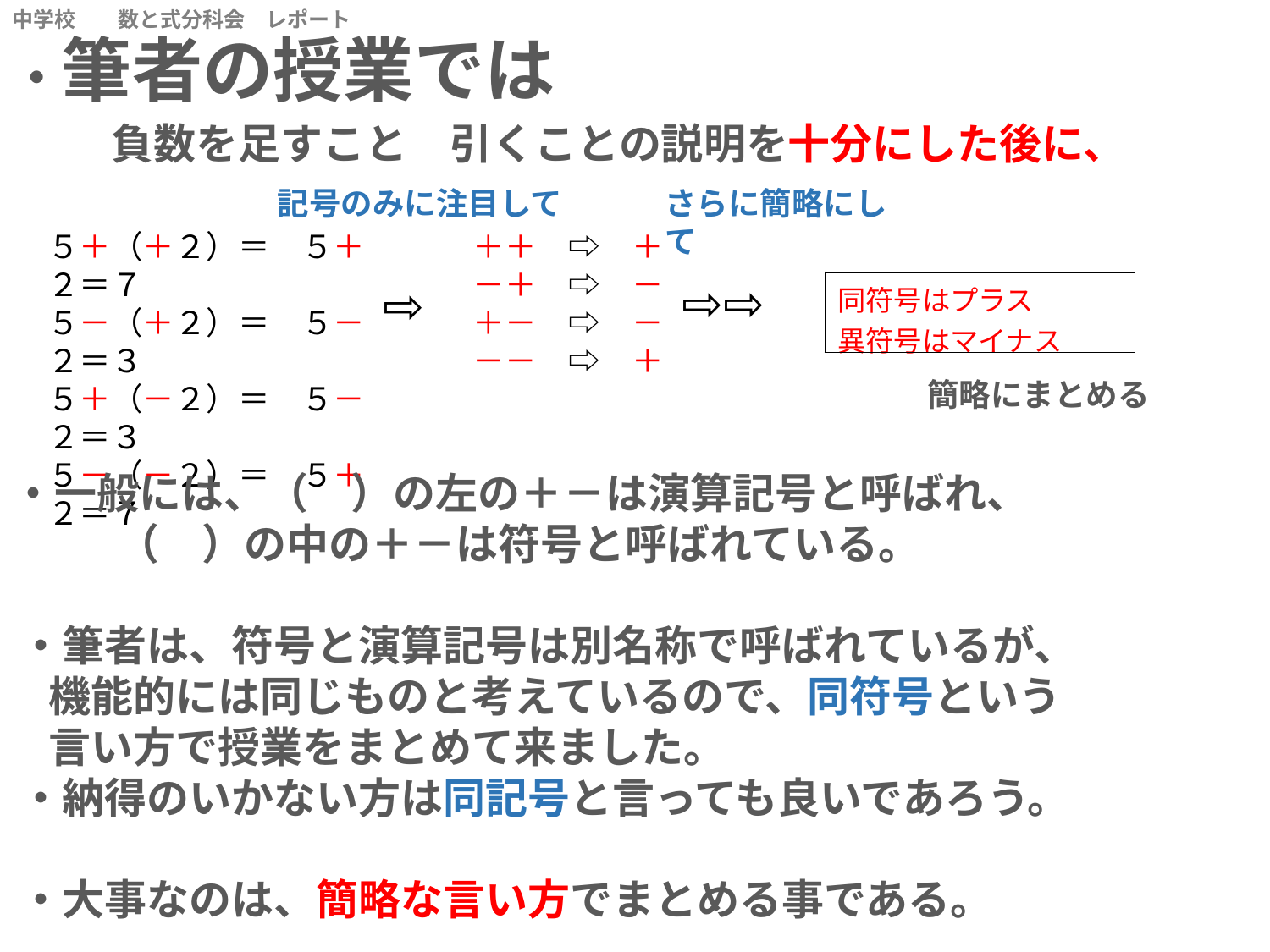

中学校　　数と式分科会　レポート
・筆者の授業では
　　負数を足すこと　引くことの説明を十分にした後に、
記号のみに注目して
さらに簡略にして
＋＋　⇨　＋
－＋　⇨　－
＋－　⇨　－
－－　⇨　＋
５＋（＋２）＝　５＋２＝７
５－（＋２）＝　５－２＝３
５＋（－２）＝　５－２＝３
５－（－２）＝　５＋２＝７
⇨⇨
⇨
| 同符号はプラス 異符号はマイナス |
| --- |
簡略にまとめる

・一般には、（　）の左の＋－は演算記号と呼ばれ、
 　　（　）の中の＋－は符号と呼ばれている。
・筆者は、符号と演算記号は別名称で呼ばれているが、
  機能的には同じものと考えているので、同符号という
  言い方で授業をまとめて来ました。
・納得のいかない方は同記号と言っても良いであろう。

・大事なのは、簡略な言い方でまとめる事である。